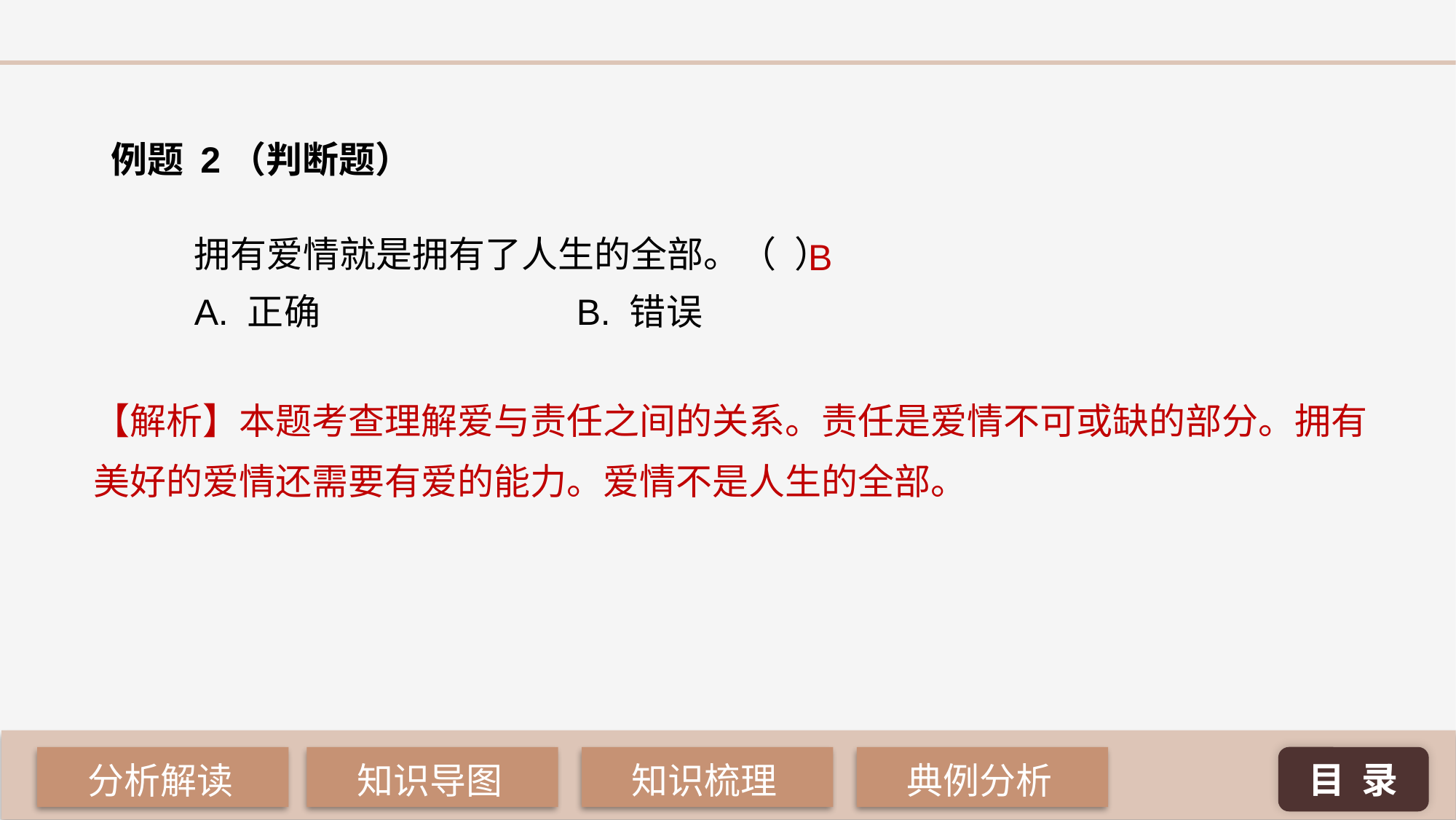

例题 2（判断题）
拥有爱情就是拥有了人生的全部。（ 	）
A. 正确 			B. 错误
B
【解析】本题考查理解爱与责任之间的关系。责任是爱情不可或缺的部分。拥有美好的爱情还需要有爱的能力。爱情不是人生的全部。